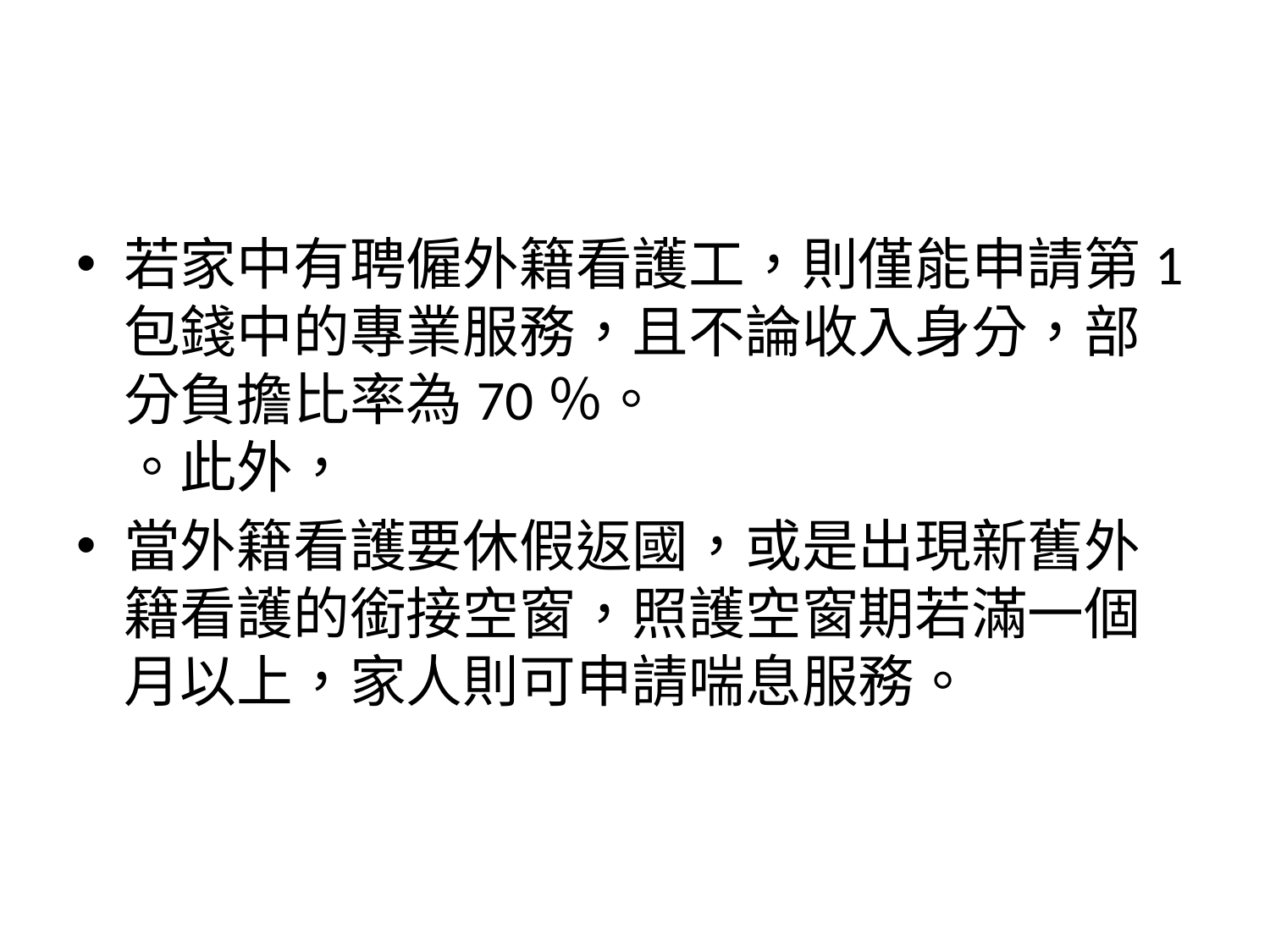

若家中有聘僱外籍看護工，則僅能申請第1包錢中的專業服務，且不論收入身分，部分負擔比率為70％。
。此外，
當外籍看護要休假返國，或是出現新舊外籍看護的銜接空窗，照護空窗期若滿一個月以上，家人則可申請喘息服務。